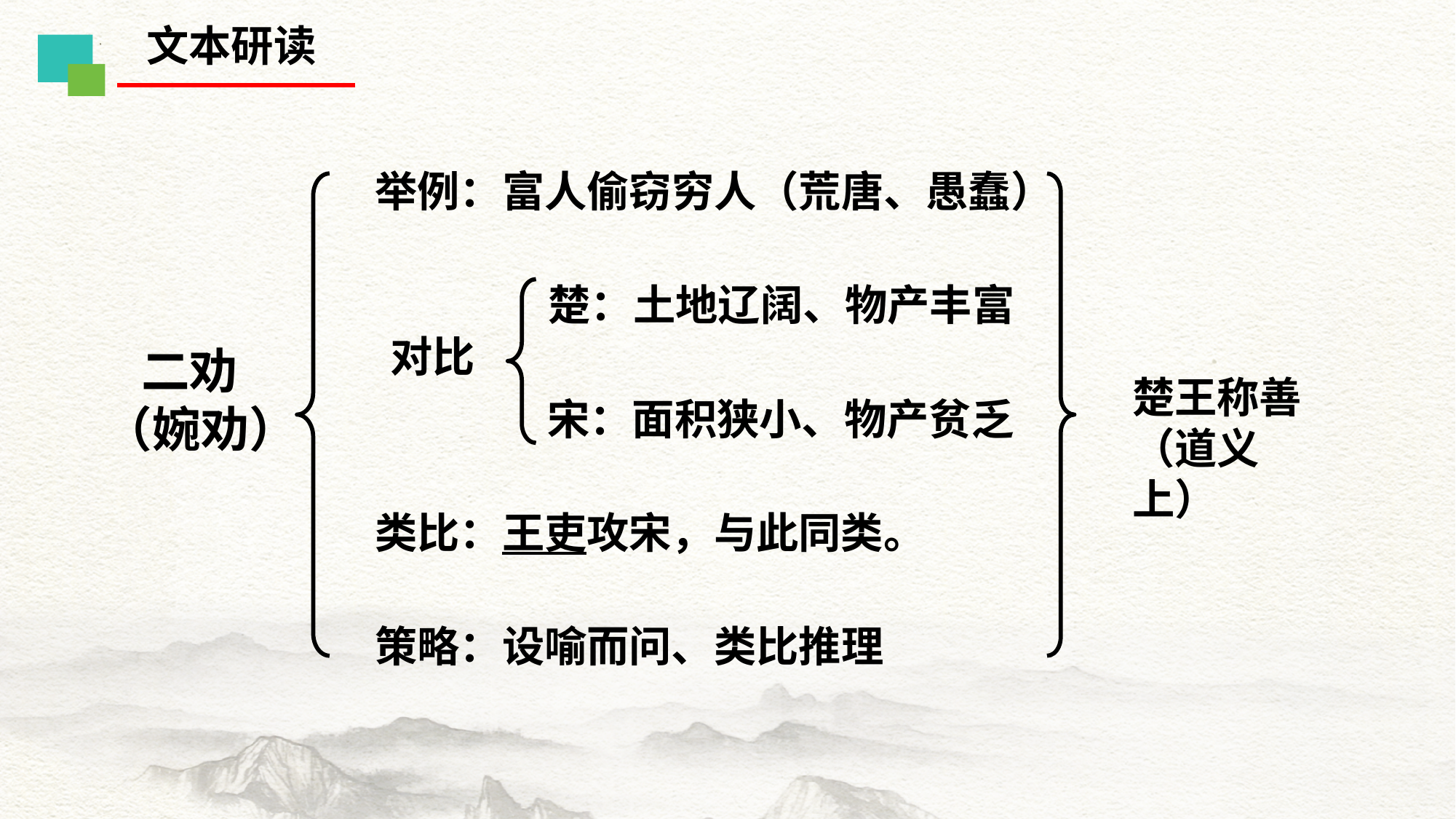

文本研读

举例：富人偷窃穷人（荒唐、愚蠢）

楚：土地辽阔、物产丰富

对比
     二劝
（婉劝）
楚王称善
（道义上）
宋：面积狭小、物产贫乏
类比：王吏攻宋，与此同类。
策略：设喻而问、类比推理